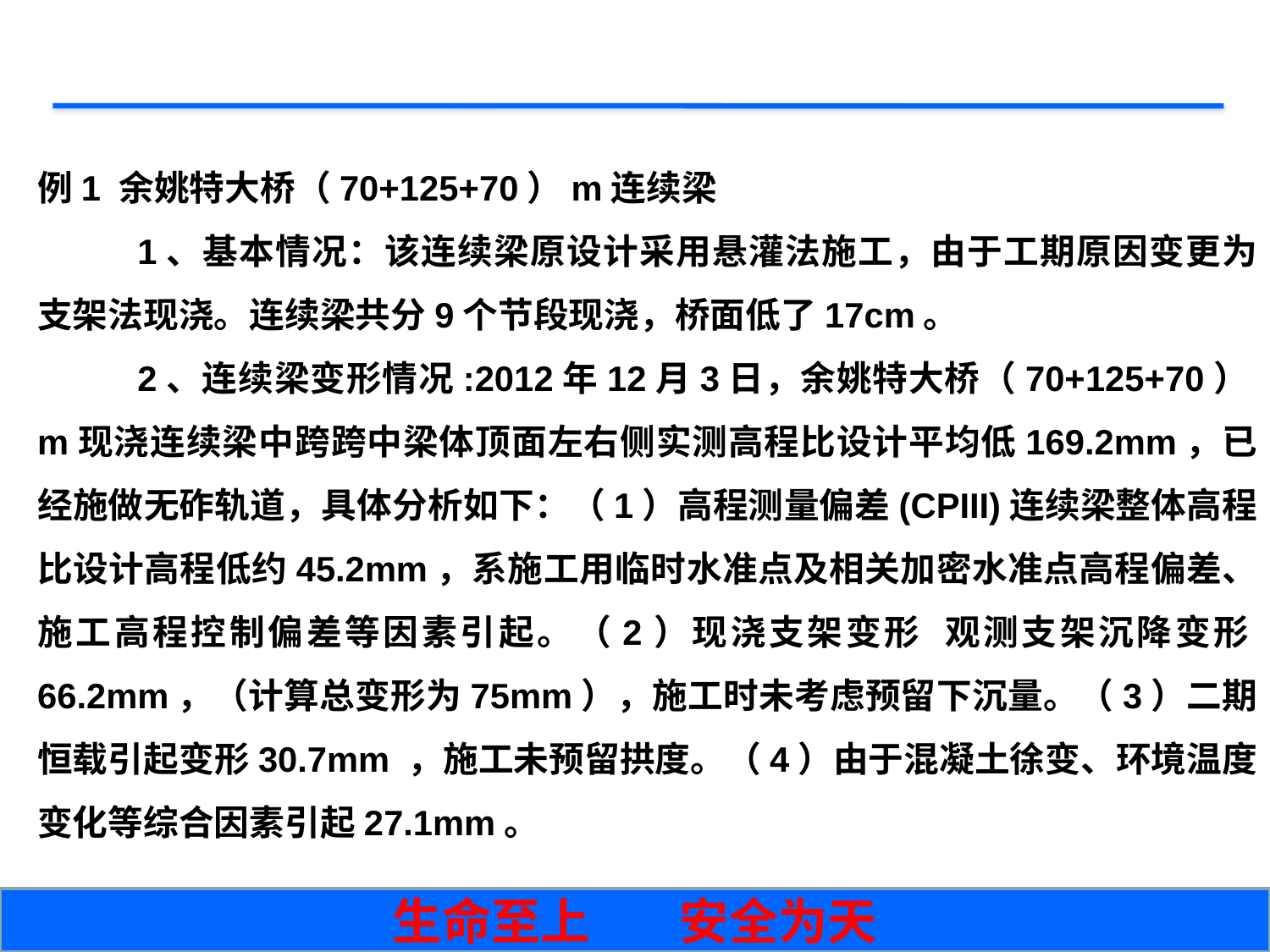

例1 余姚特大桥（70+125+70）m连续梁
1、基本情况：该连续梁原设计采用悬灌法施工，由于工期原因变更为支架法现浇。连续梁共分9个节段现浇，桥面低了17cm。
2、连续梁变形情况:2012年12月3日，余姚特大桥（70+125+70）m现浇连续梁中跨跨中梁体顶面左右侧实测高程比设计平均低169.2mm，已经施做无砟轨道，具体分析如下：（1）高程测量偏差(CPIII)连续梁整体高程比设计高程低约45.2mm，系施工用临时水准点及相关加密水准点高程偏差、施工高程控制偏差等因素引起。（2）现浇支架变形  观测支架沉降变形66.2mm，（计算总变形为75mm），施工时未考虑预留下沉量。（3）二期恒载引起变形30.7mm ，施工未预留拱度。（4）由于混凝土徐变、环境温度变化等综合因素引起27.1mm。